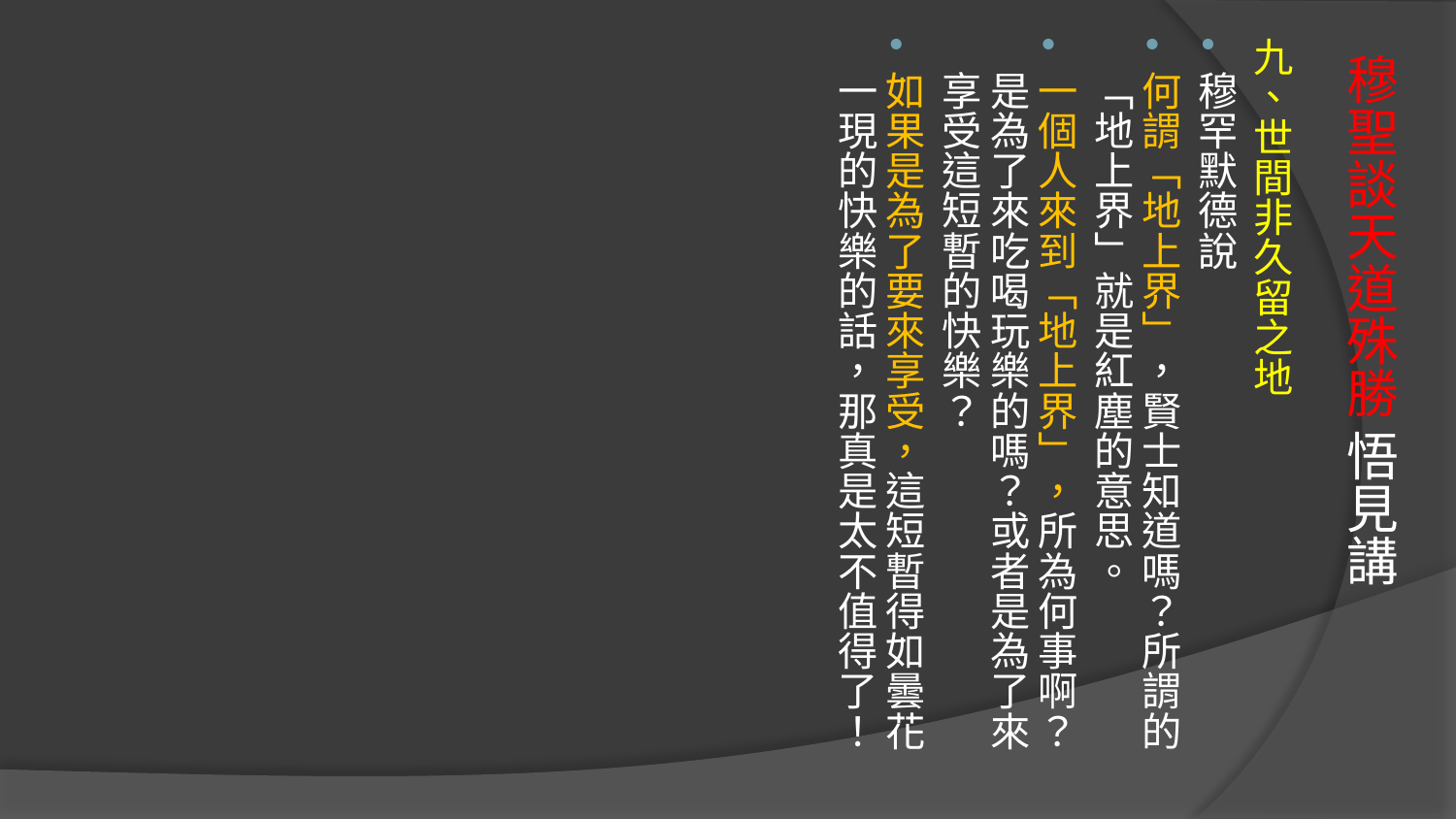

九、世間非久留之地
穆罕默德說
何謂「地上界」，賢士知道嗎？所謂的「地上界」就是紅塵的意思。
一個人來到「地上界」，所為何事啊？是為了來吃喝玩樂的嗎？或者是為了來享受這短暫的快樂？
如果是為了要來享受，這短暫得如曇花一現的快樂的話，那真是太不值得了！

# 穆聖談天道殊勝 悟見講